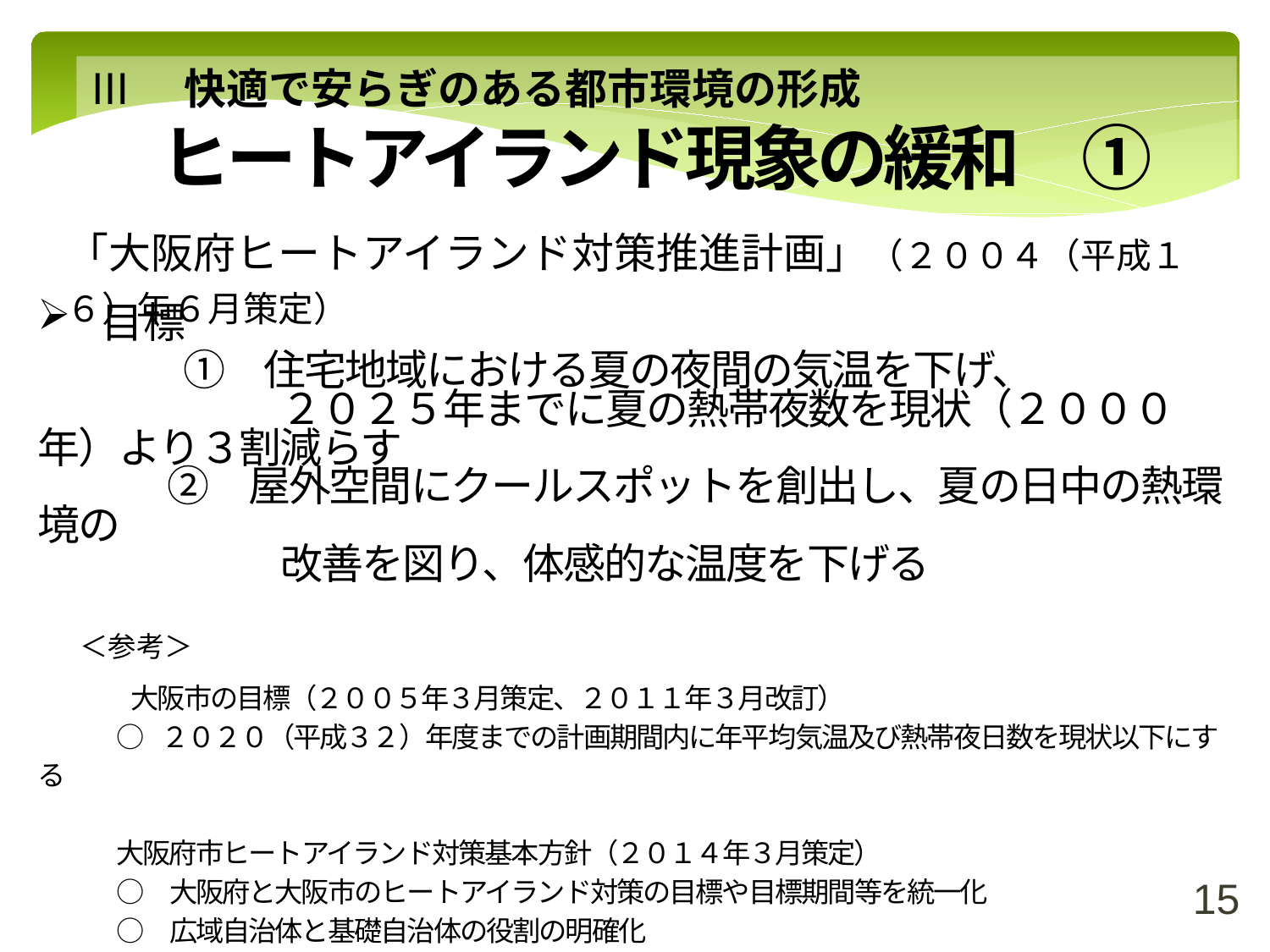

Ⅲ　快適で安らぎのある都市環境の形成
ヒートアイランド現象の緩和　①

| 「大阪府ヒートアイランド対策推進計画」（２００４（平成１６）年６月策定） |
| --- |
| 目標 　　　①　住宅地域における夏の夜間の気温を下げ、 　　　　　　２０２５年までに夏の熱帯夜数を現状（２０００年）より３割減らす 　　　 ②　屋外空間にクールスポットを創出し、夏の日中の熱環境の 　　　　　　改善を図り、体感的な温度を下げる 　＜参考＞ 　　　大阪市の目標（２００５年３月策定、２０１１年３月改訂） 　　　○ ２０２０（平成３２）年度までの計画期間内に年平均気温及び熱帯夜日数を現状以下にする 　　　大阪府市ヒートアイランド対策基本方針（２０１４年３月策定） 　　　○　大阪府と大阪市のヒートアイランド対策の目標や目標期間等を統一化　 　　　○　広域自治体と基礎自治体の役割の明確化 　　　○　国及び府市の最新の知見や新たな施策等の反映 |
| --- |
|  |
15